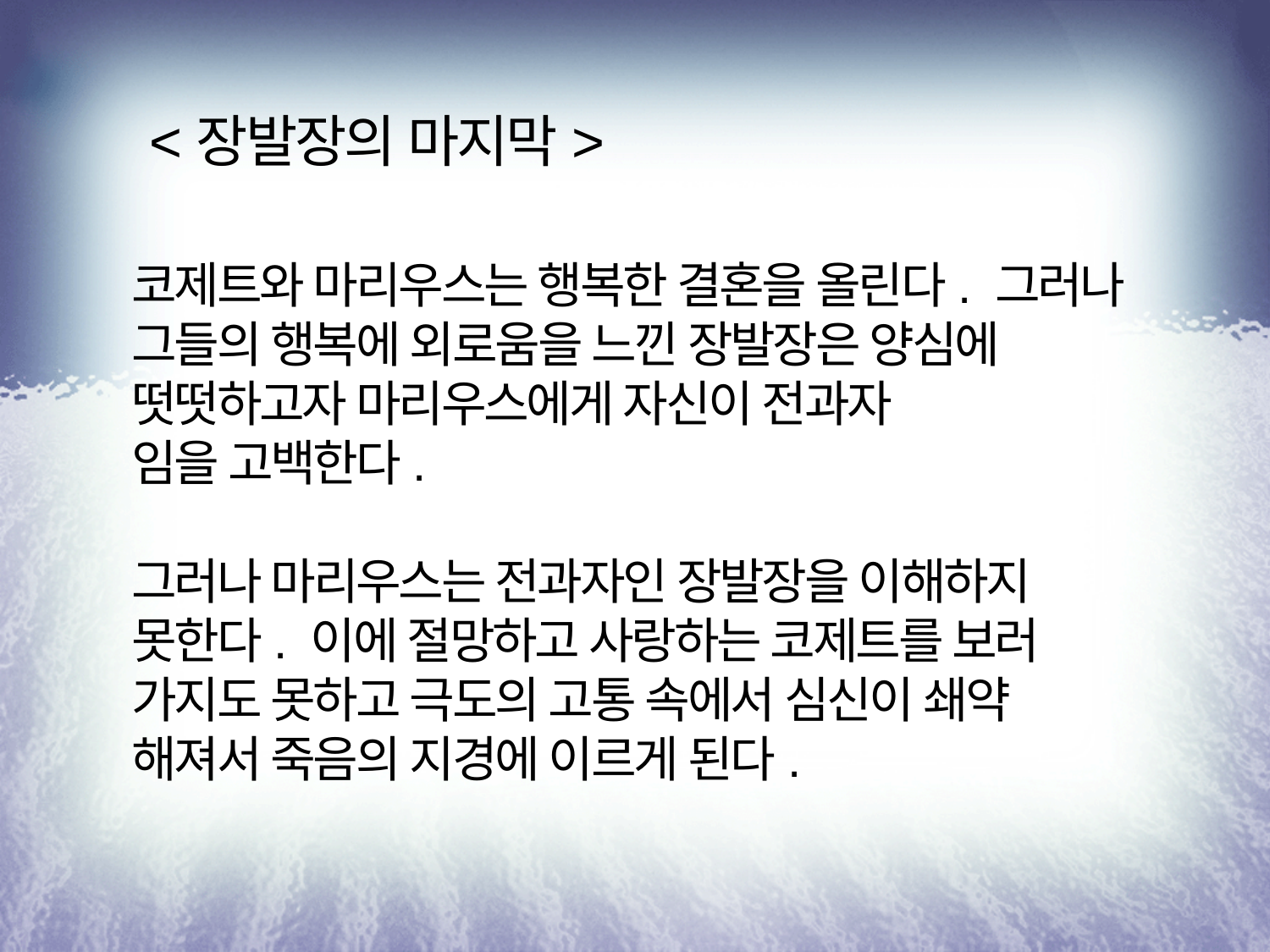

<장발장의 마지막>
코제트와 마리우스는 행복한 결혼을 올린다. 그러나 그들의 행복에 외로움을 느낀 장발장은 양심에 떳떳하고자 마리우스에게 자신이 전과자
임을 고백한다.

그러나 마리우스는 전과자인 장발장을 이해하지 못한다. 이에 절망하고 사랑하는 코제트를 보러 가지도 못하고 극도의 고통 속에서 심신이 쇄약
해져서 죽음의 지경에 이르게 된다.